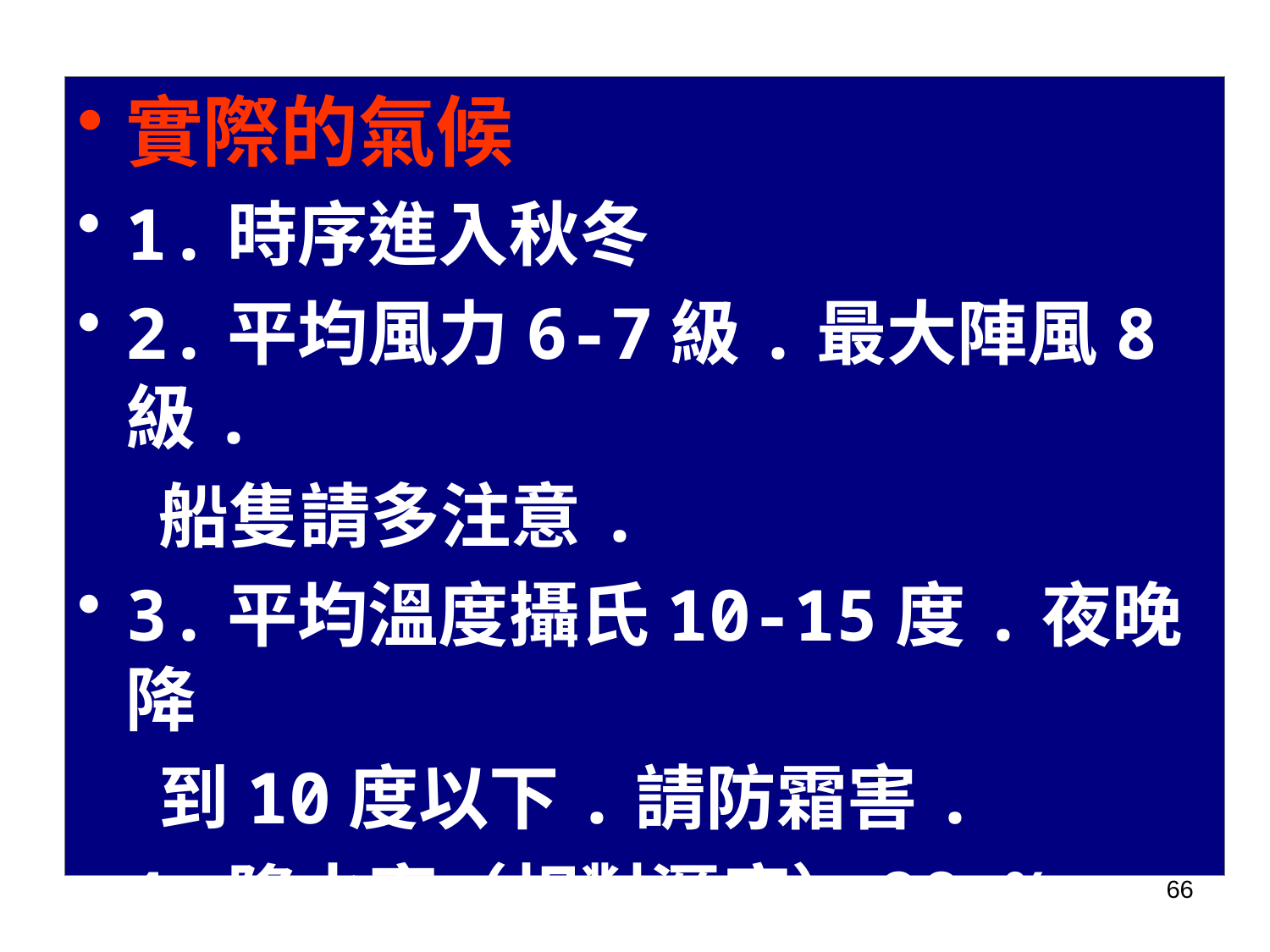

實際的氣候
1.時序進入秋冬
2.平均風力6-7級.最大陣風8級.
    船隻請多注意.
3.平均溫度攝氏10-15度.夜晚降
    到10度以下.請防霜害.
4.降水率（相對溼度）90 %.
66